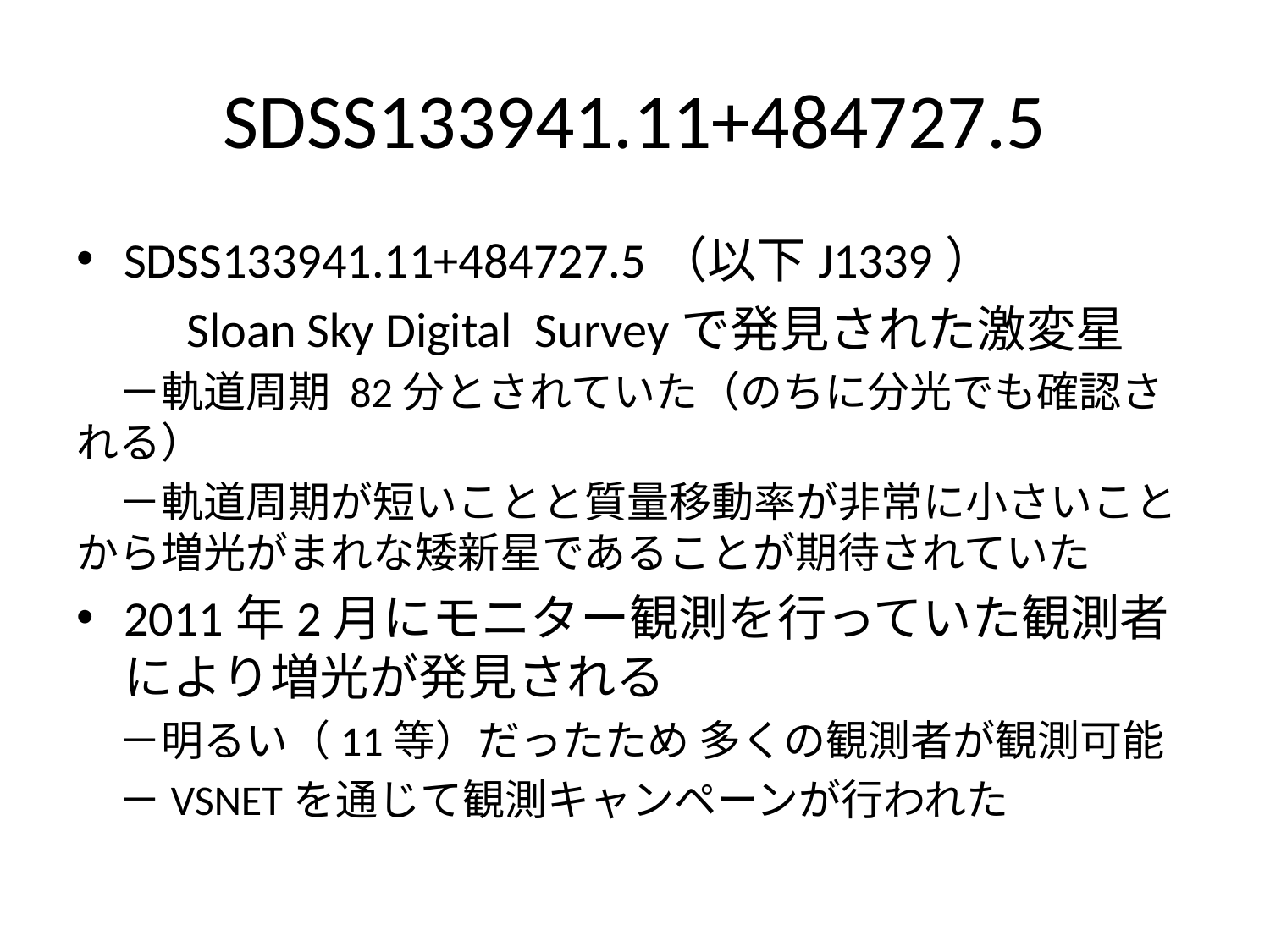

# SDSS133941.11+484727.5
SDSS133941.11+484727.5（以下J1339）
　　Sloan Sky Digital  Surveyで発見された激変星
　－軌道周期 82分とされていた（のちに分光でも確認される）
　－軌道周期が短いことと質量移動率が非常に小さいことから増光がまれな矮新星であることが期待されていた
2011年2月にモニター観測を行っていた観測者により増光が発見される
　－明るい（11等）だったため 多くの観測者が観測可能
　－VSNETを通じて観測キャンペーンが行われた